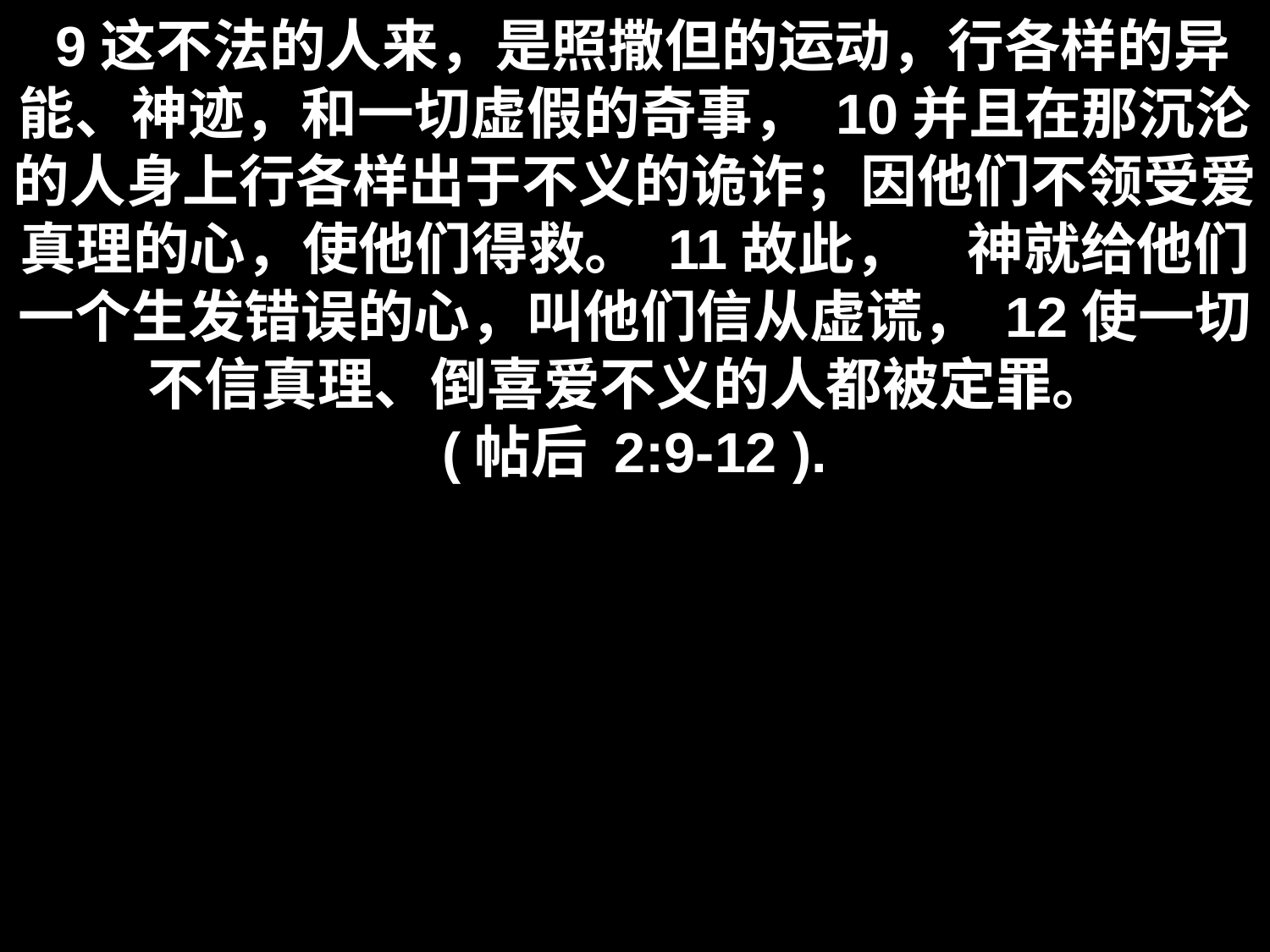

# 9这不法的人来，是照撒但的运动，行各样的异能、神迹，和一切虚假的奇事， 10并且在那沉沦的人身上行各样出于不义的诡诈；因他们不领受爱真理的心，使他们得救。 11故此，　神就给他们一个生发错误的心，叫他们信从虚谎， 12使一切不信真理、倒喜爱不义的人都被定罪。 (帖后 2:9-12 ).